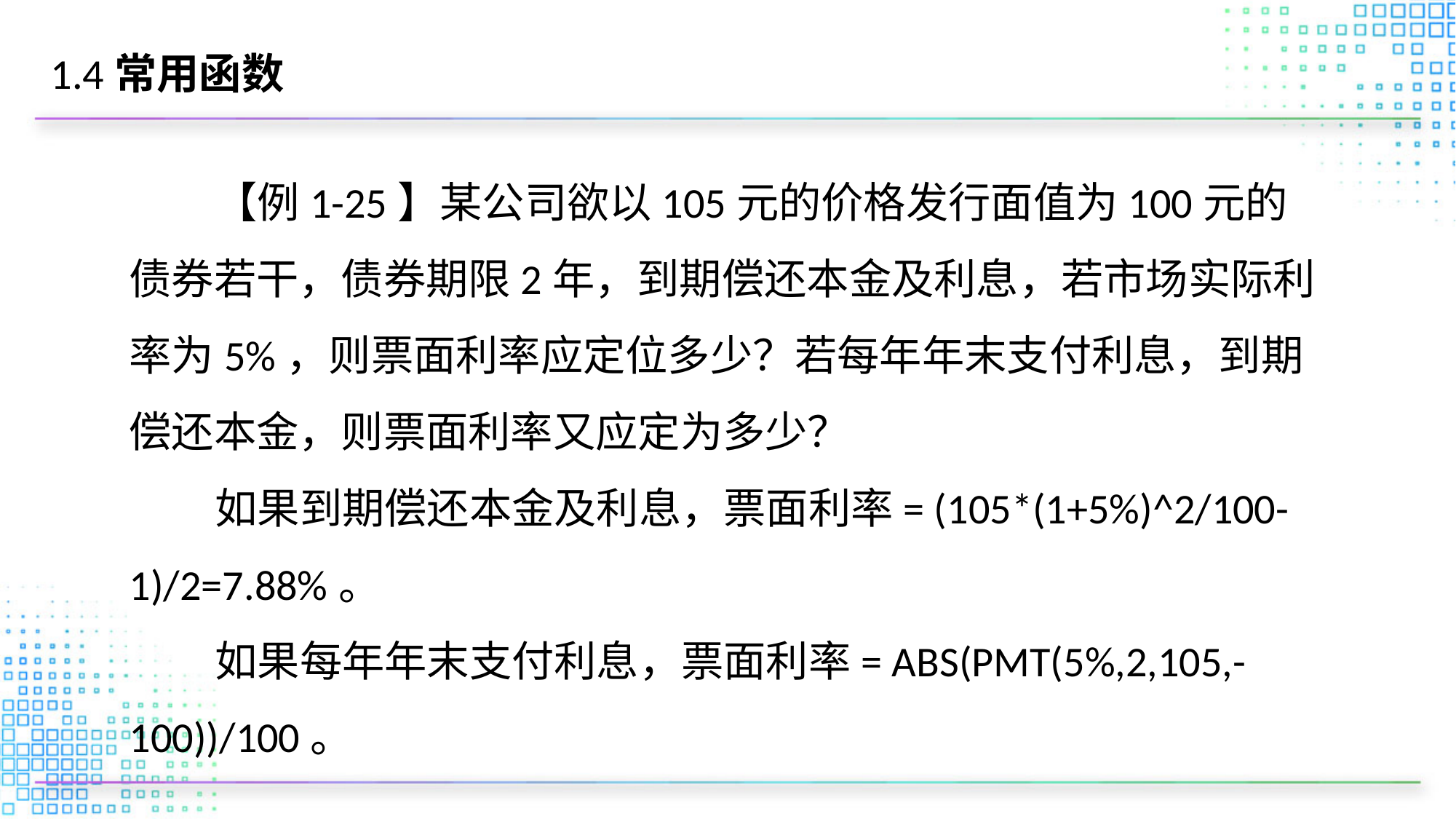

# 1.4常用函数
        【例1-25】某公司欲以105元的价格发行面值为100元的债券若干，债券期限2年，到期偿还本金及利息，若市场实际利率为5%，则票面利率应定位多少？若每年年末支付利息，到期偿还本金，则票面利率又应定为多少？
        如果到期偿还本金及利息，票面利率= (105*(1+5%)^2/100-1)/2=7.88%。
        如果每年年末支付利息，票面利率= ABS(PMT(5%,2,105,-100))/100。